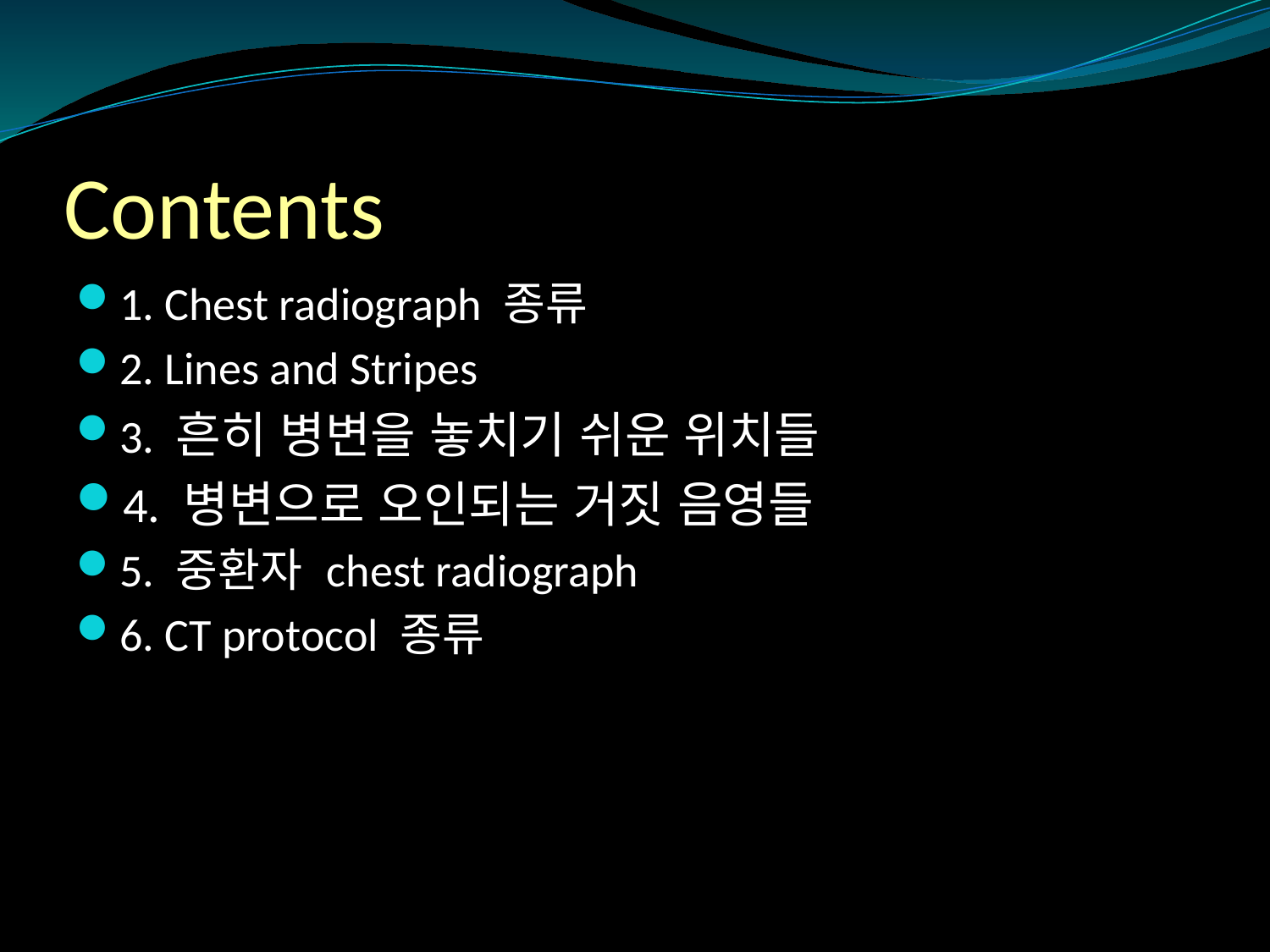

# Contents
1. Chest radiograph 종류
2. Lines and Stripes
3. 흔히 병변을 놓치기 쉬운 위치들
4. 병변으로 오인되는 거짓 음영들
5. 중환자 chest radiograph
6. CT protocol 종류